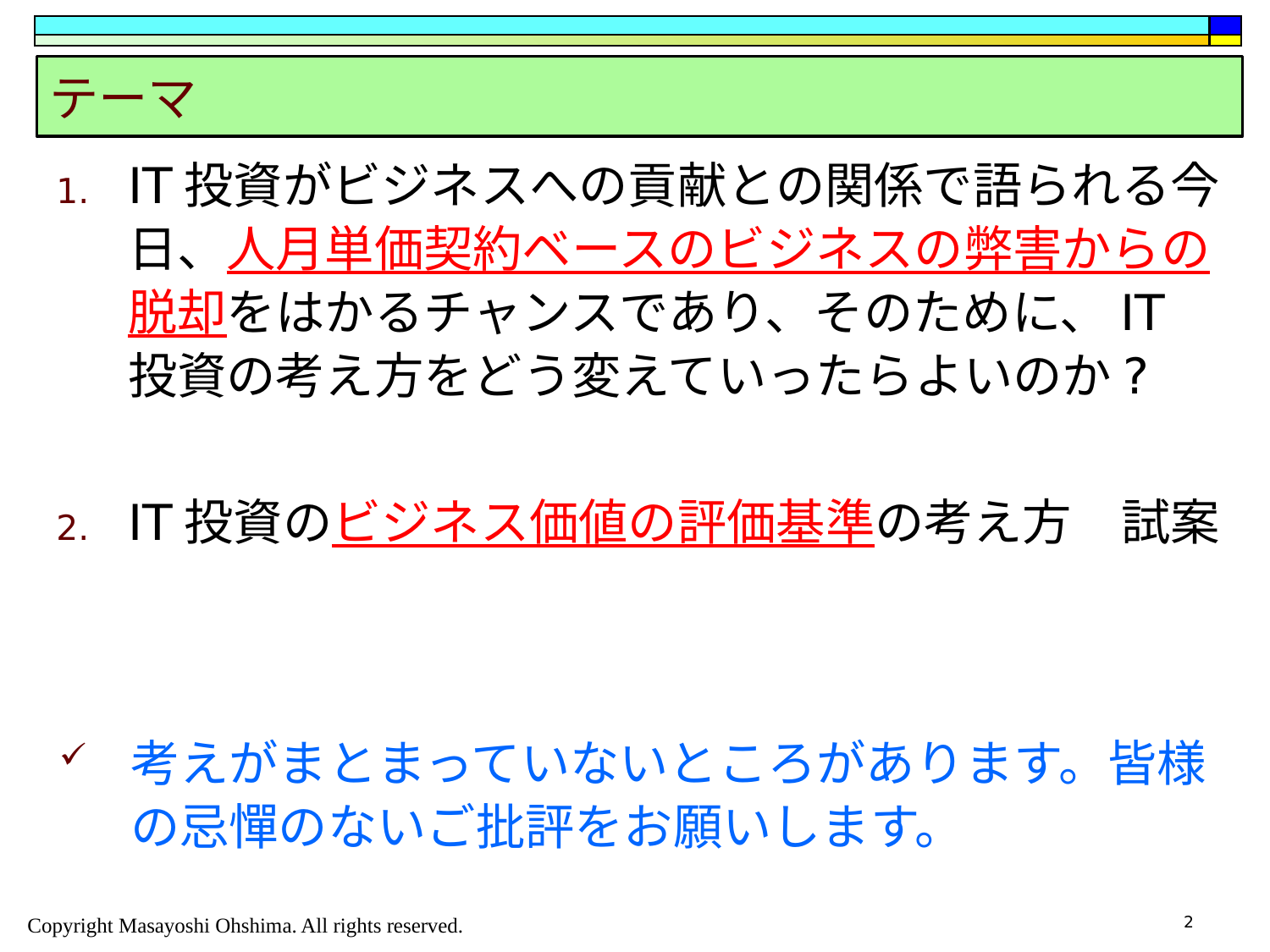

# テーマ
IT投資がビジネスへの貢献との関係で語られる今日、人月単価契約ベースのビジネスの弊害からの脱却をはかるチャンスであり、そのために、IT投資の考え方をどう変えていったらよいのか?

IT投資のビジネス価値の評価基準の考え方　試案

考えがまとまっていないところがあります。皆様の忌憚のないご批評をお願いします。

2